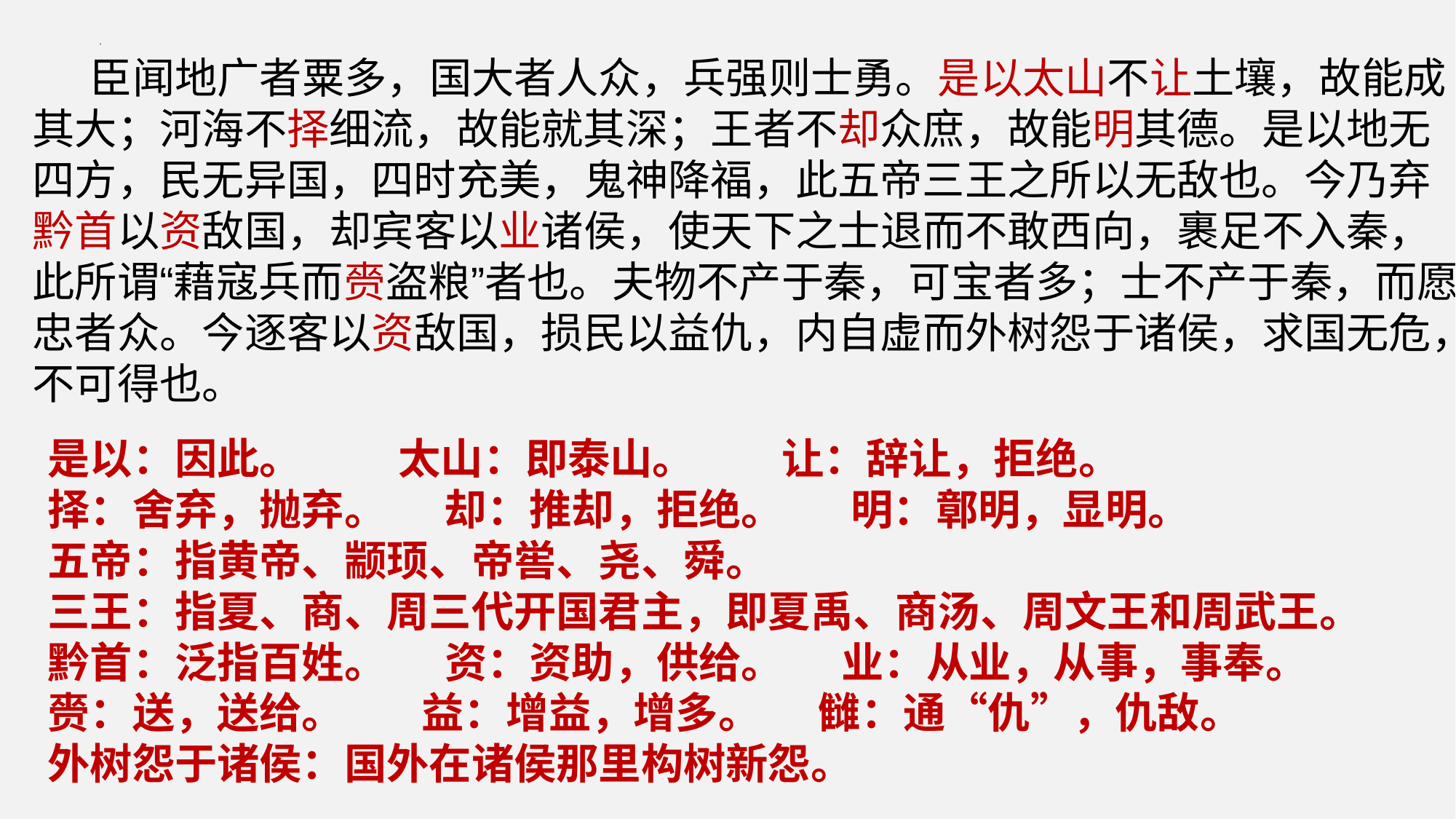

臣闻地广者粟多，国大者人众，兵强则士勇。是以太山不让土壤，故能成其大；河海不择细流，故能就其深；王者不却众庶，故能明其德。是以地无四方，民无异国，四时充美，鬼神降福，此五帝三王之所以无敌也。今乃弃黔首以资敌国，却宾客以业诸侯，使天下之士退而不敢西向，裹足不入秦，此所谓“藉寇兵而赍盗粮”者也。夫物不产于秦，可宝者多；士不产于秦，而愿忠者众。今逐客以资敌国，损民以益仇，内自虚而外树怨于诸侯，求国无危，不可得也。
是以：因此。          太山：即泰山。         让：辞让，拒绝。
择：舍弃，抛弃。      却：推却，拒绝。       明：鄣明，显明。
五帝：指黄帝、颛顼、帝喾、尧、舜。
三王：指夏、商、周三代开国君主，即夏禹、商汤、周文王和周武王。
黔首：泛指百姓。      资：资助，供给。      业：从业，从事，事奉。
赍：送，送给。        益：增益，增多。      雠：通“仇”，仇敌。
外树怨于诸侯：国外在诸侯那里构树新怨。